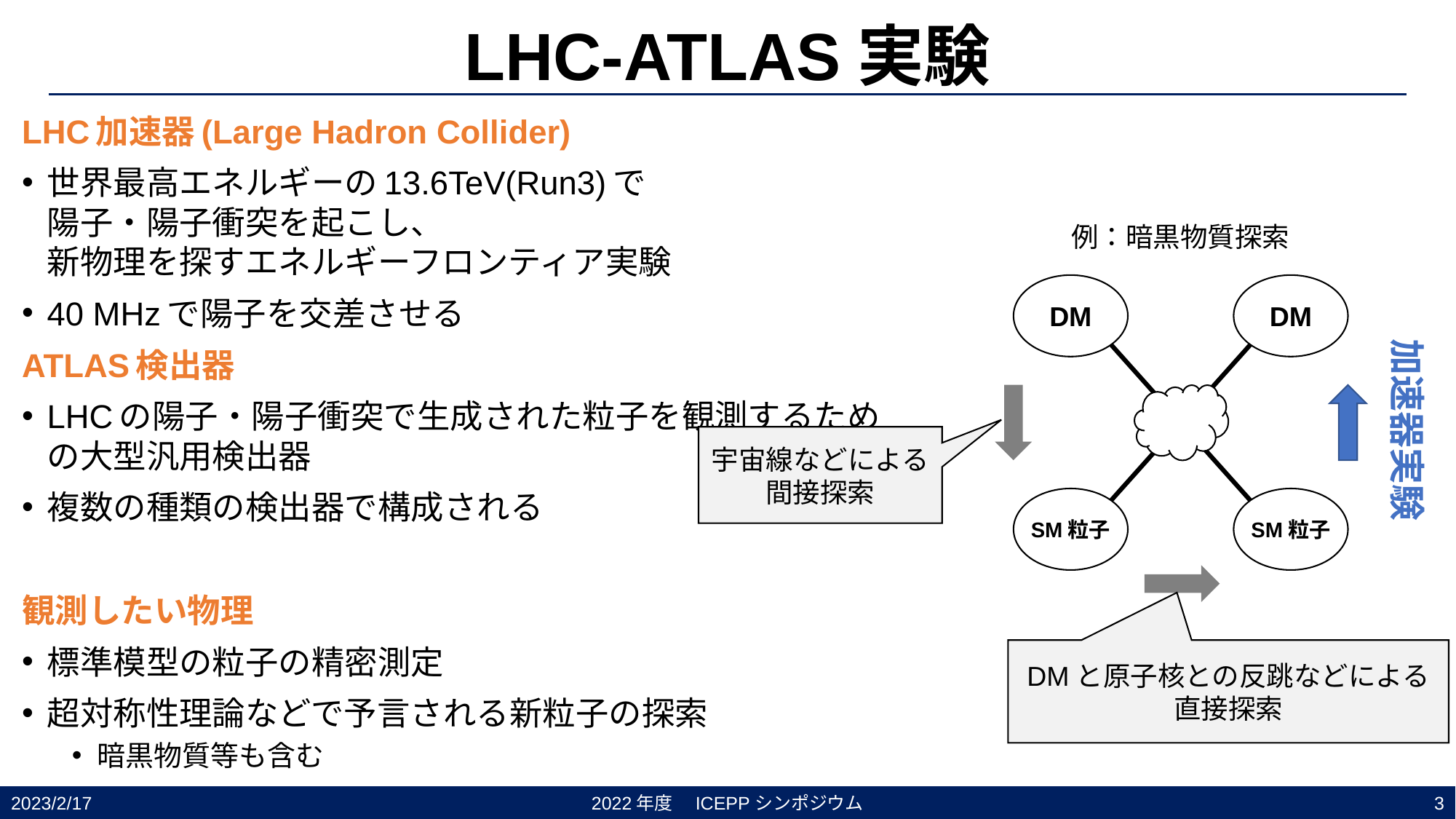

# LHC-ATLAS実験
LHC加速器(Large Hadron Collider)
世界最高エネルギーの13.6TeV(Run3)で
陽子・陽子衝突を起こし、
新物理を探すエネルギーフロンティア実験
40 MHzで陽子を交差させる
ATLAS検出器
LHCの陽子・陽子衝突で生成された粒子を観測するための大型汎用検出器
複数の種類の検出器で構成される

観測したい物理
標準模型の粒子の精密測定
超対称性理論などで予言される新粒子の探索
暗黒物質等も含む
例：暗黒物質探索
DM
DM
加速器実験

宇宙線などによる間接探索
SM粒子
SM粒子

DMと原子核との反跳などによる
直接探索
2023/2/17
2022年度　ICEPPシンポジウム
3